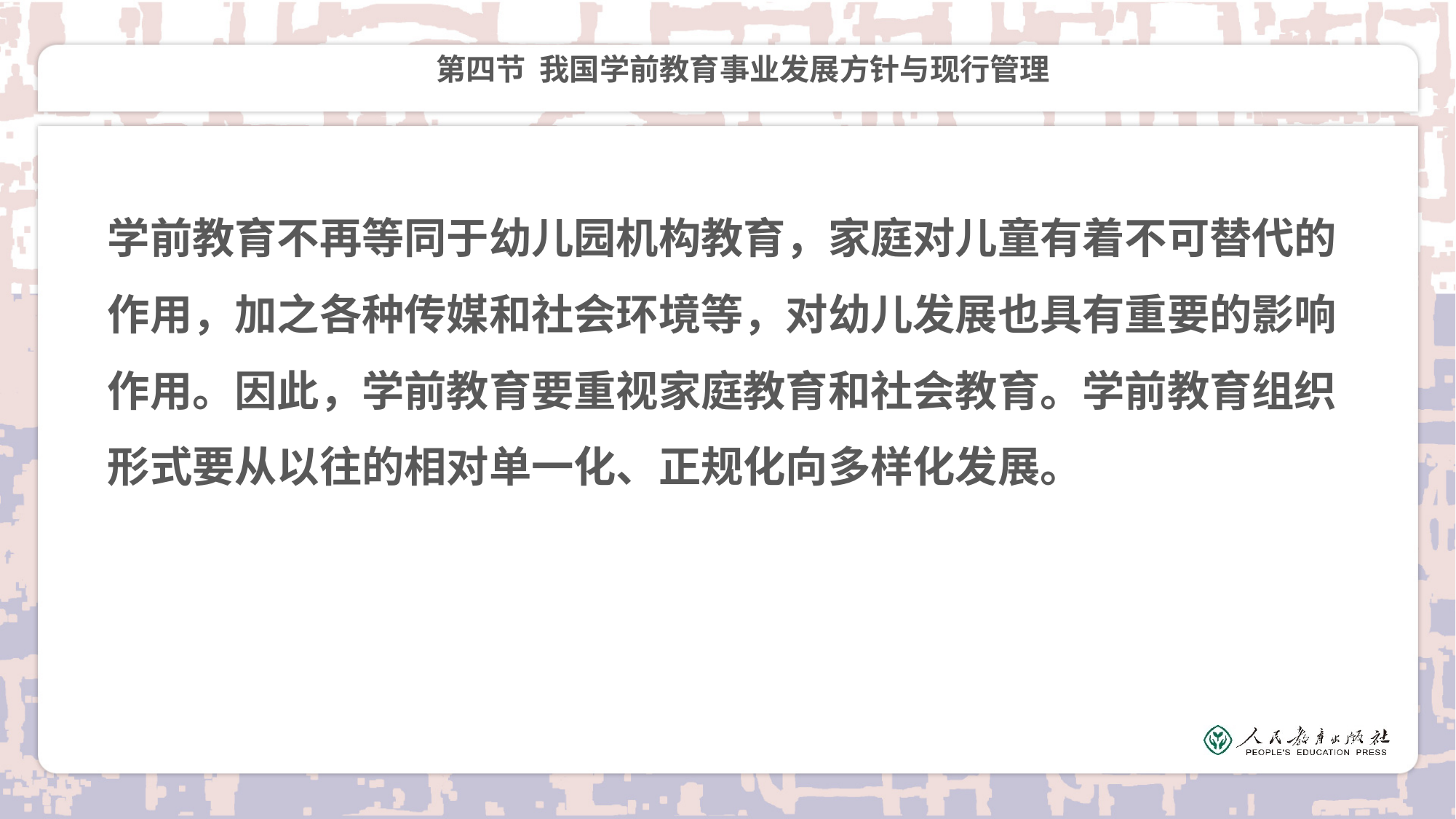

# 第四节  我国学前教育事业发展方针与现行管理
学前教育不再等同于幼儿园机构教育，家庭对儿童有着不可替代的作用，加之各种传媒和社会环境等，对幼儿发展也具有重要的影响作用。因此，学前教育要重视家庭教育和社会教育。学前教育组织形式要从以往的相对单一化、正规化向多样化发展。